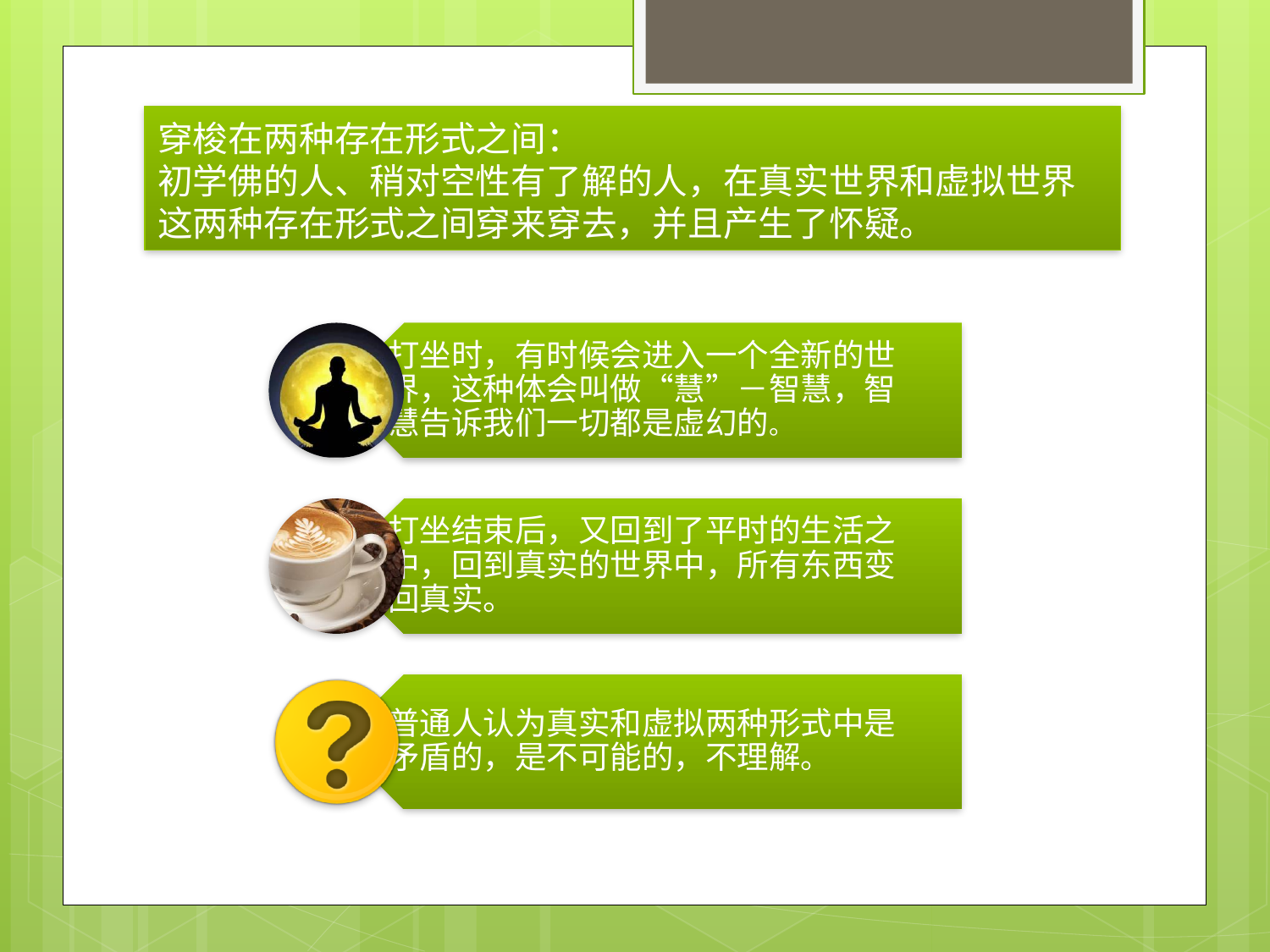

# 穿梭在两种存在形式之间： 初学佛的人、稍对空性有了解的人，在真实世界和虚拟世界这两种存在形式之间穿来穿去，并且产生了怀疑。
打坐时，有时候会进入一个全新的世界，这种体会叫做“慧”－智慧，智慧告诉我们一切都是虚幻的。
打坐结束后，又回到了平时的生活之中，回到真实的世界中，所有东西变回真实。
普通人认为真实和虚拟两种形式中是矛盾的，是不可能的，不理解。